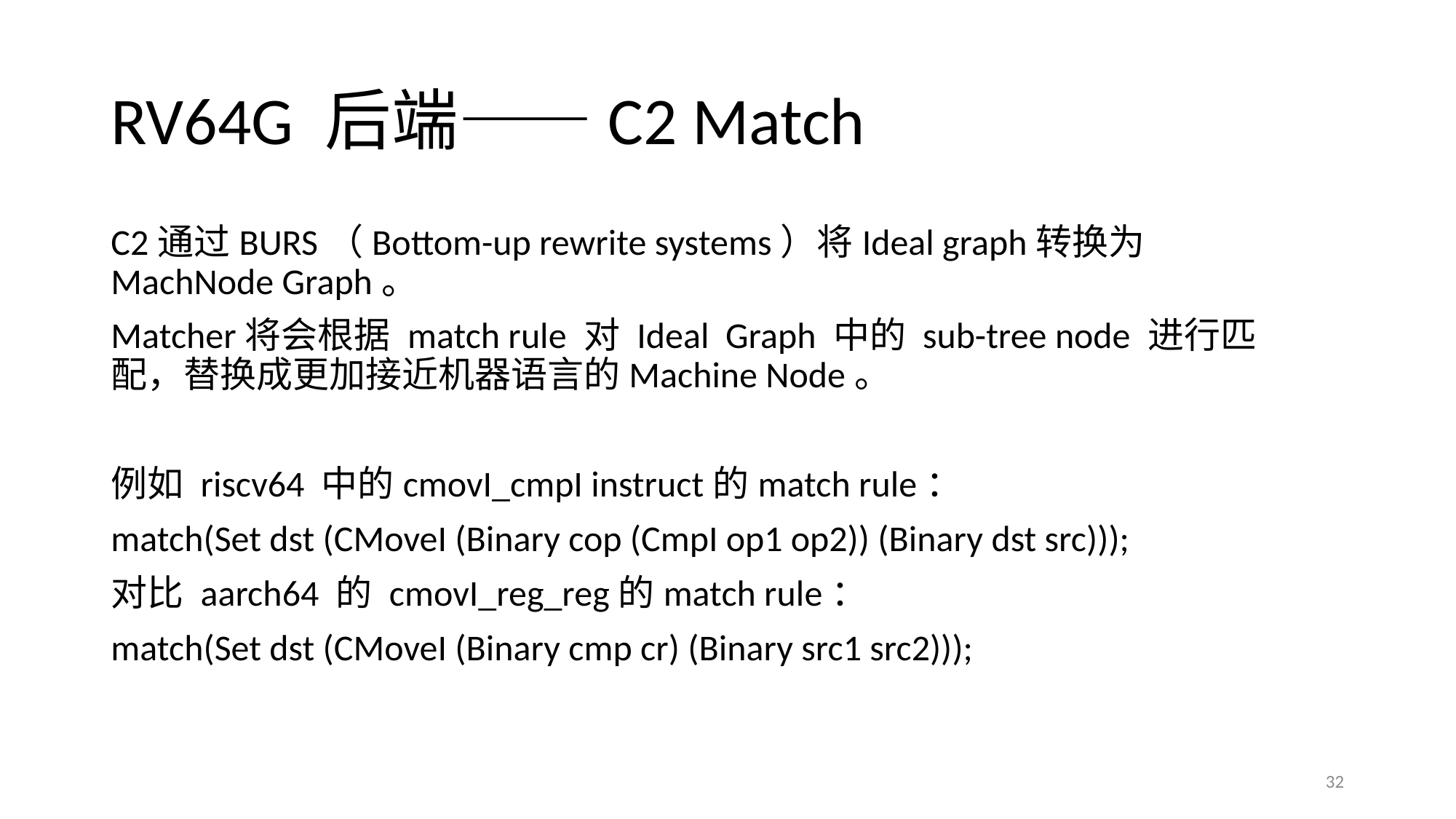

# RV64G 后端——C2 Match
C2通过BURS（Bottom-up rewrite systems）将Ideal graph转换为MachNode Graph。
Matcher将会根据 match rule 对 Ideal  Graph 中的 sub-tree node 进行匹配，替换成更加接近机器语言的Machine Node。

例如 riscv64 中的cmovI_cmpI instruct的match rule：
match(Set dst (CMoveI (Binary cop (CmpI op1 op2)) (Binary dst src)));
对比 aarch64 的 cmovI_reg_reg的match rule：
match(Set dst (CMoveI (Binary cmp cr) (Binary src1 src2)));
32